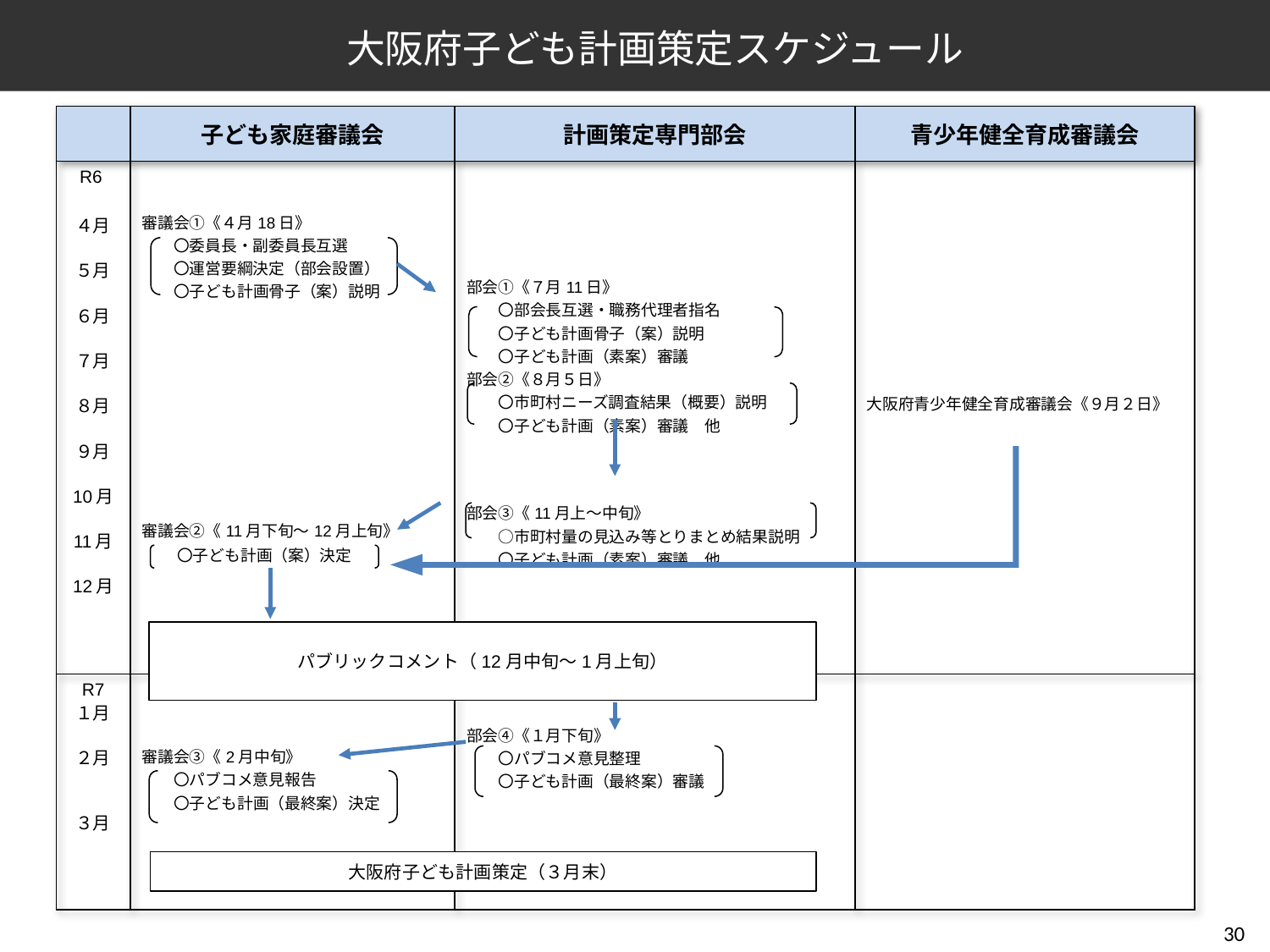

大阪府子ども計画策定スケジュール
|  | 子ども家庭審議会 | 計画策定専門部会 | 青少年健全育成審議会 |
| --- | --- | --- | --- |
| R6 　　 ４月 ５月 ６月 ７月 ８月 ９月 10月 11月 12月 | 審議会①《４月18日》 　　〇委員長・副委員長互選 　　〇運営要綱決定（部会設置） 　　〇子ども計画骨子（案）説明 審議会②《11月下旬～12月上旬》 　　〇子ども計画（案）決定 | 部会①《７月11日》 　　〇部会長互選・職務代理者指名 　　〇子ども計画骨子（案）説明 　　〇子ども計画（素案）審議 部会②《８月５日》 　　〇市町村ニーズ調査結果（概要）説明 　　〇子ども計画（素案）審議　他 　 部会③《11月上～中旬》 　　○市町村量の見込み等とりまとめ結果説明 　　〇子ども計画（素案）審議　他 | 大阪府青少年健全育成審議会《９月２日》 |
| R7 １月 ２月 ３月 | 審議会③《2月中旬》 　　〇パブコメ意見報告 　　〇子ども計画（最終案）決定 | 部会④《１月下旬》 　　〇パブコメ意見整理 　　〇子ども計画（最終案）審議 |  |

パブリックコメント（12月中旬～1月上旬）

大阪府子ども計画策定（３月末）
30